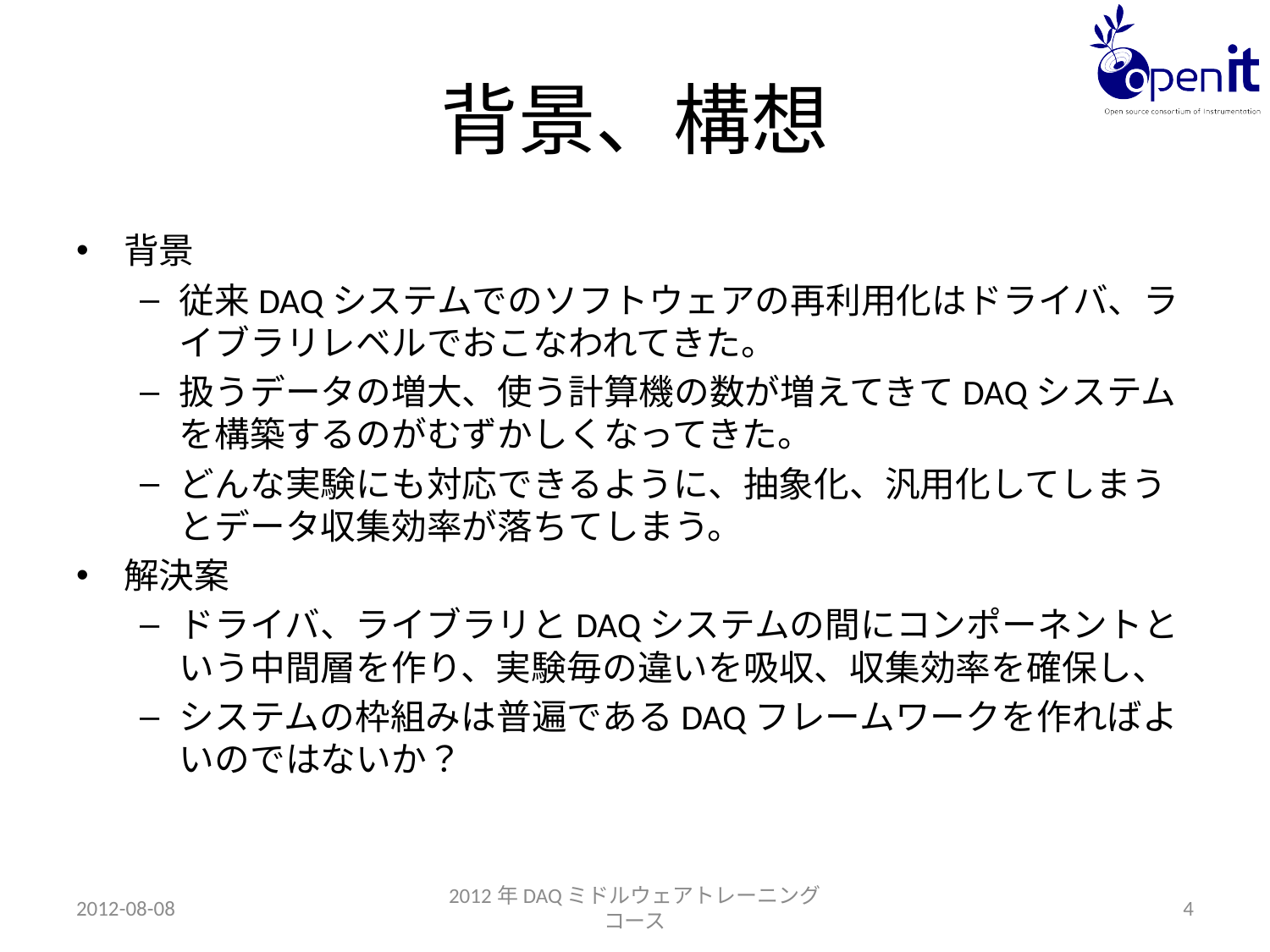

# 背景、構想
背景
従来DAQシステムでのソフトウェアの再利用化はドライバ、ライブラリレベルでおこなわれてきた。
扱うデータの増大、使う計算機の数が増えてきてDAQシステムを構築するのがむずかしくなってきた。
どんな実験にも対応できるように、抽象化、汎用化してしまうとデータ収集効率が落ちてしまう。
解決案
ドライバ、ライブラリとDAQシステムの間にコンポーネントという中間層を作り、実験毎の違いを吸収、収集効率を確保し、
システムの枠組みは普遍であるDAQフレームワークを作ればよいのではないか？

2012-08-08
2012年DAQミドルウェアトレーニングコース
4